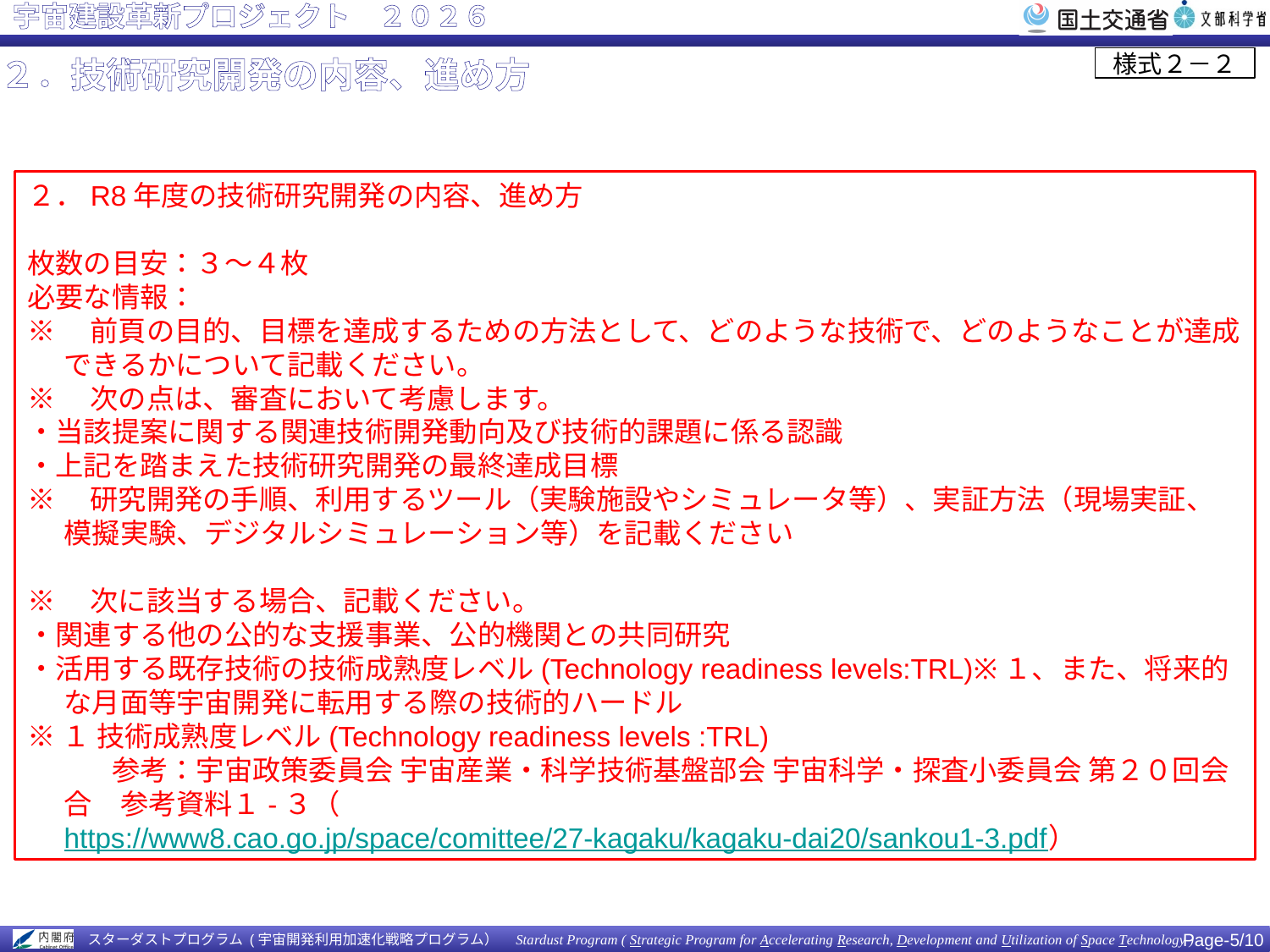

２．技術研究開発の内容、進め方
２．R8年度の技術研究開発の内容、進め方

枚数の目安：３～４枚
必要な情報：
※　前頁の目的、目標を達成するための方法として、どのような技術で、どのようなことが達成できるかについて記載ください。
※　次の点は、審査において考慮します。
・当該提案に関する関連技術開発動向及び技術的課題に係る認識
・上記を踏まえた技術研究開発の最終達成目標
※　研究開発の手順、利用するツール（実験施設やシミュレータ等）、実証方法（現場実証、模擬実験、デジタルシミュレーション等）を記載ください

※　次に該当する場合、記載ください。
・関連する他の公的な支援事業、公的機関との共同研究
・活用する既存技術の技術成熟度レベル(Technology readiness levels:TRL)※１、また、将来的な月面等宇宙開発に転用する際の技術的ハードル
※１ 技術成熟度レベル(Technology readiness levels :TRL)
　　　参考：宇宙政策委員会 宇宙産業・科学技術基盤部会 宇宙科学・探査小委員会 第２０回会合　参考資料１-３（https://www8.cao.go.jp/space/comittee/27-kagaku/kagaku-dai20/sankou1-3.pdf）
Page-5/10